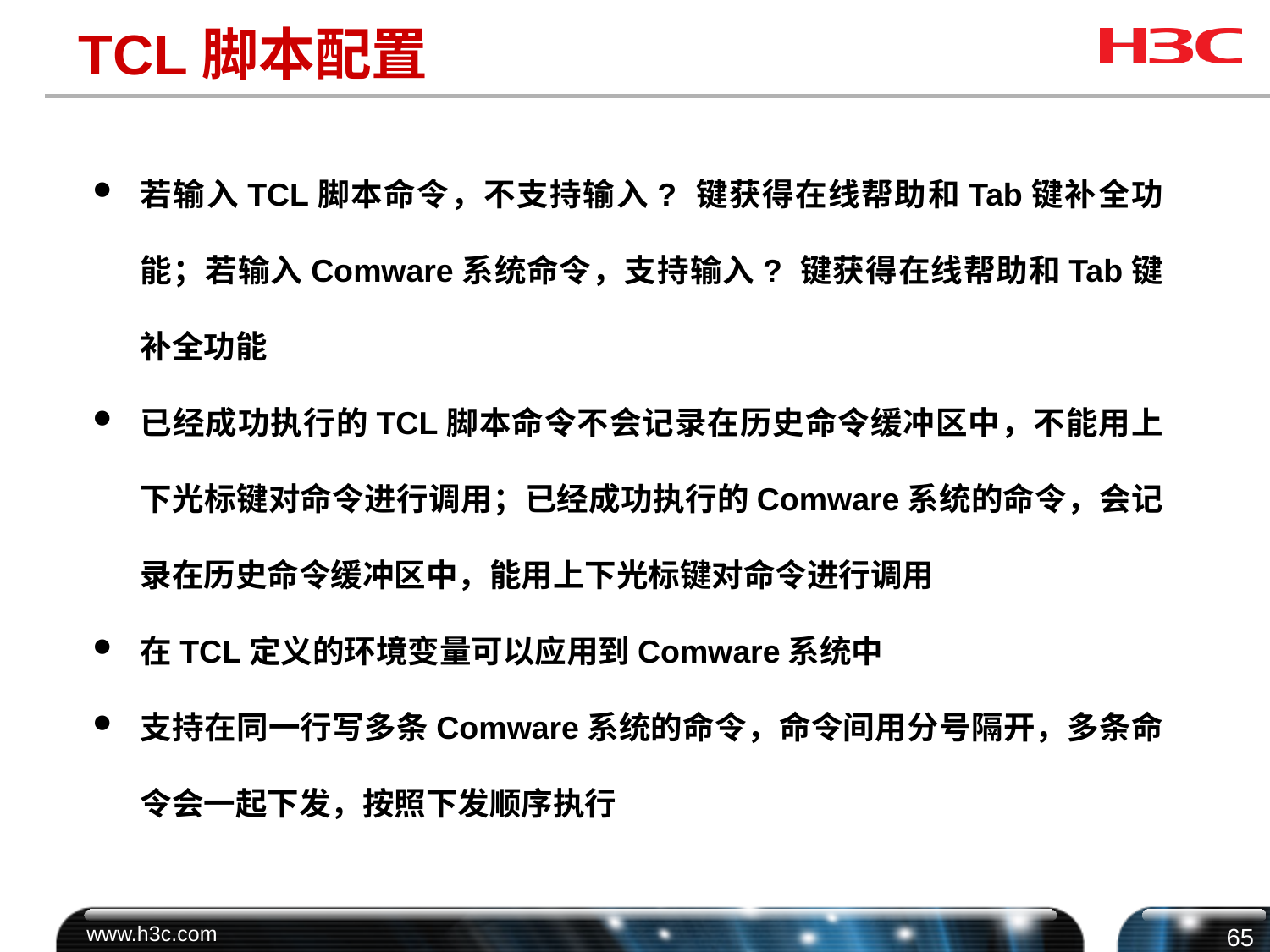

# TCL脚本配置
若输入TCL脚本命令，不支持输入? 键获得在线帮助和Tab键补全功能；若输入Comware系统命令，支持输入? 键获得在线帮助和Tab键补全功能
已经成功执行的TCL脚本命令不会记录在历史命令缓冲区中，不能用上下光标键对命令进行调用；已经成功执行的Comware系统的命令，会记录在历史命令缓冲区中，能用上下光标键对命令进行调用
在TCL定义的环境变量可以应用到Comware系统中
支持在同一行写多条Comware系统的命令，命令间用分号隔开，多条命令会一起下发，按照下发顺序执行